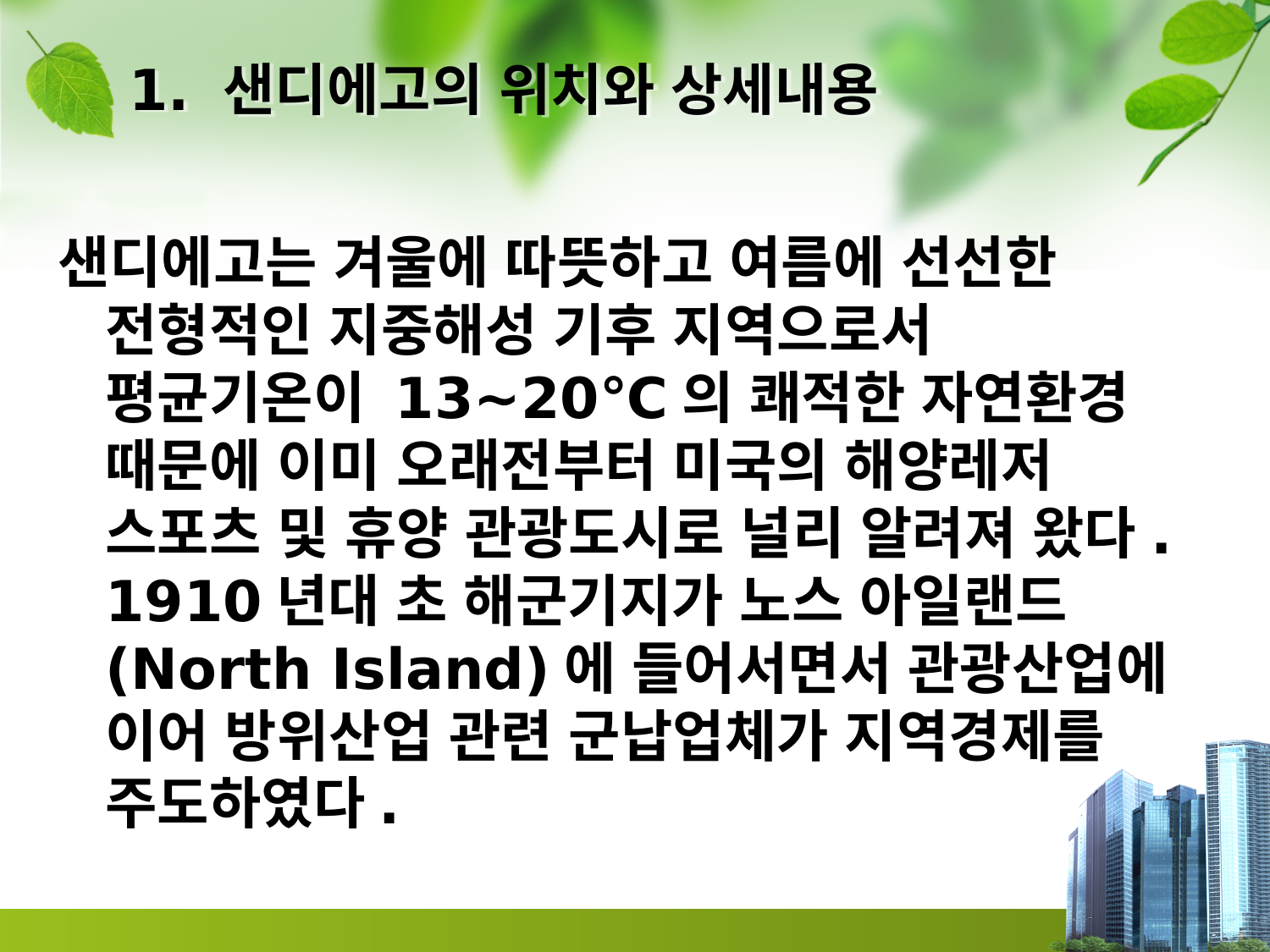

# 1. 샌디에고의 위치와 상세내용
샌디에고는 겨울에 따뜻하고 여름에 선선한 전형적인 지중해성 기후 지역으로서 평균기온이 13~20℃의 쾌적한 자연환경 때문에 이미 오래전부터 미국의 해양레저 스포츠 및 휴양 관광도시로 널리 알려져 왔다. 1910년대 초 해군기지가 노스 아일랜드(North Island)에 들어서면서 관광산업에 이어 방위산업 관련 군납업체가 지역경제를 주도하였다.